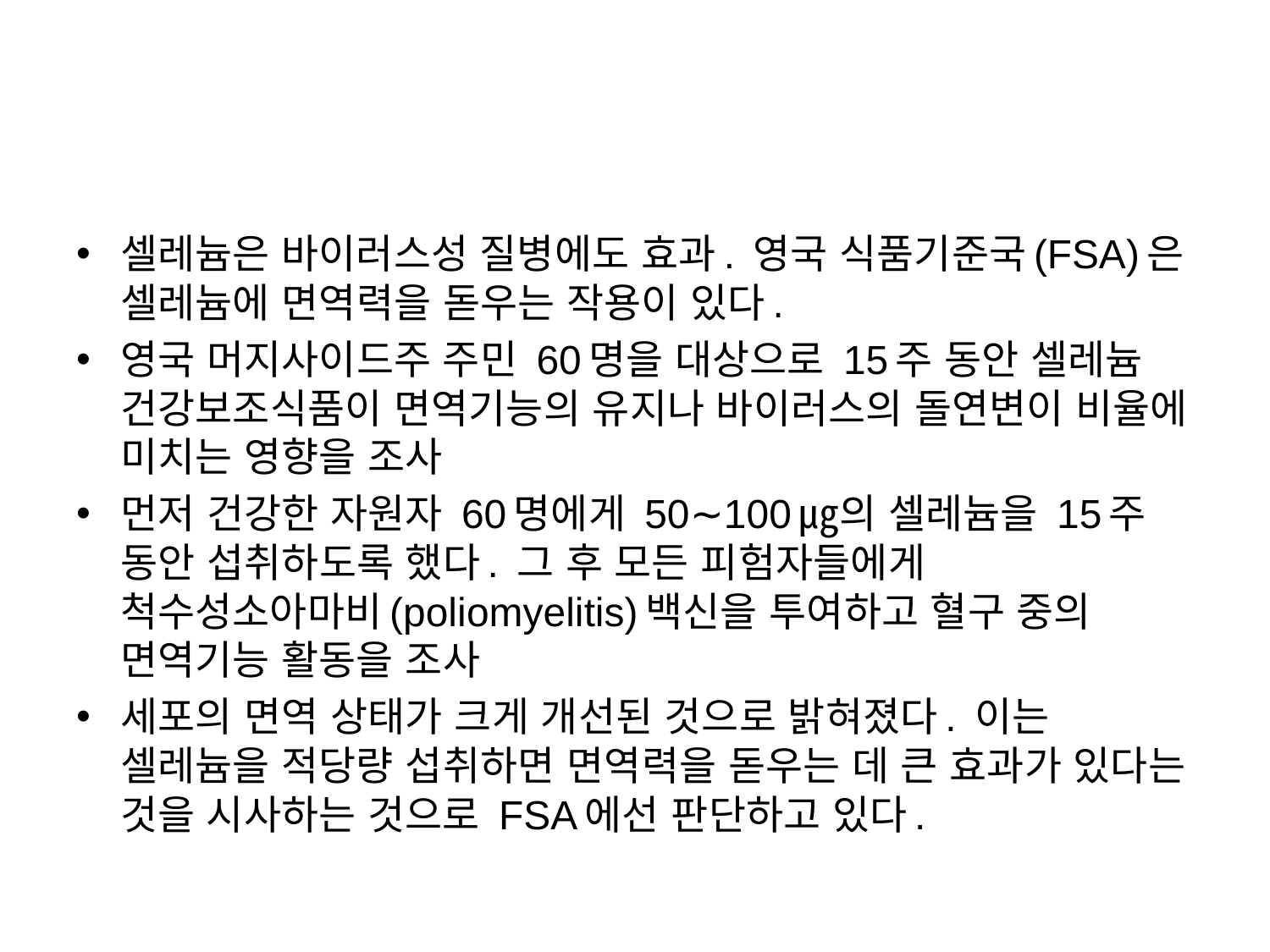

#
셀레늄은 바이러스성 질병에도 효과. 영국 식품기준국(FSA)은 셀레늄에 면역력을 돋우는 작용이 있다.
영국 머지사이드주 주민 60명을 대상으로 15주 동안 셀레늄 건강보조식품이 면역기능의 유지나 바이러스의 돌연변이 비율에 미치는 영향을 조사
먼저 건강한 자원자 60명에게 50∼100㎍의 셀레늄을 15주 동안 섭취하도록 했다. 그 후 모든 피험자들에게 척수성소아마비(poliomyelitis)백신을 투여하고 혈구 중의 면역기능 활동을 조사
세포의 면역 상태가 크게 개선된 것으로 밝혀졌다. 이는 셀레늄을 적당량 섭취하면 면역력을 돋우는 데 큰 효과가 있다는 것을 시사하는 것으로 FSA에선 판단하고 있다.